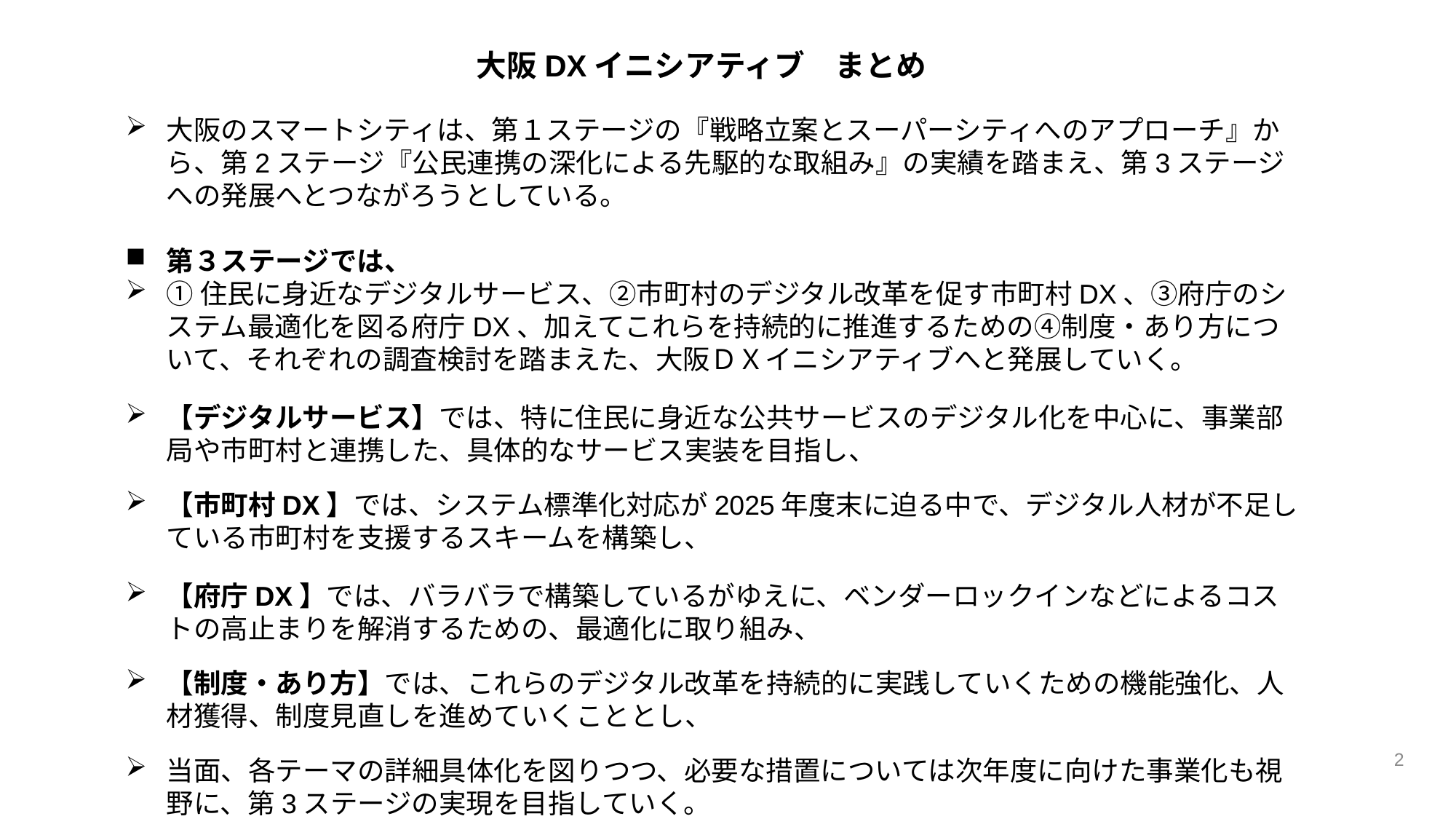

大阪DXイニシアティブ　まとめ
大阪のスマートシティは、第１ステージの『戦略立案とスーパーシティへのアプローチ』から、第2ステージ『公民連携の深化による先駆的な取組み』の実績を踏まえ、第3ステージへの発展へとつながろうとしている。

第３ステージでは、
①住民に身近なデジタルサービス、②市町村のデジタル改革を促す市町村DX、③府庁のシステム最適化を図る府庁DX、加えてこれらを持続的に推進するための④制度・あり方について、それぞれの調査検討を踏まえた、大阪ＤＸイニシアティブへと発展していく。

【デジタルサービス】では、特に住民に身近な公共サービスのデジタル化を中心に、事業部局や市町村と連携した、具体的なサービス実装を目指し、

【市町村DX】では、システム標準化対応が2025年度末に迫る中で、デジタル人材が不足している市町村を支援するスキームを構築し、

【府庁DX】では、バラバラで構築しているがゆえに、ベンダーロックインなどによるコストの高止まりを解消するための、最適化に取り組み、

【制度・あり方】では、これらのデジタル改革を持続的に実践していくための機能強化、人材獲得、制度見直しを進めていくこととし、

当面、各テーマの詳細具体化を図りつつ、必要な措置については次年度に向けた事業化も視野に、第3ステージの実現を目指していく。
2